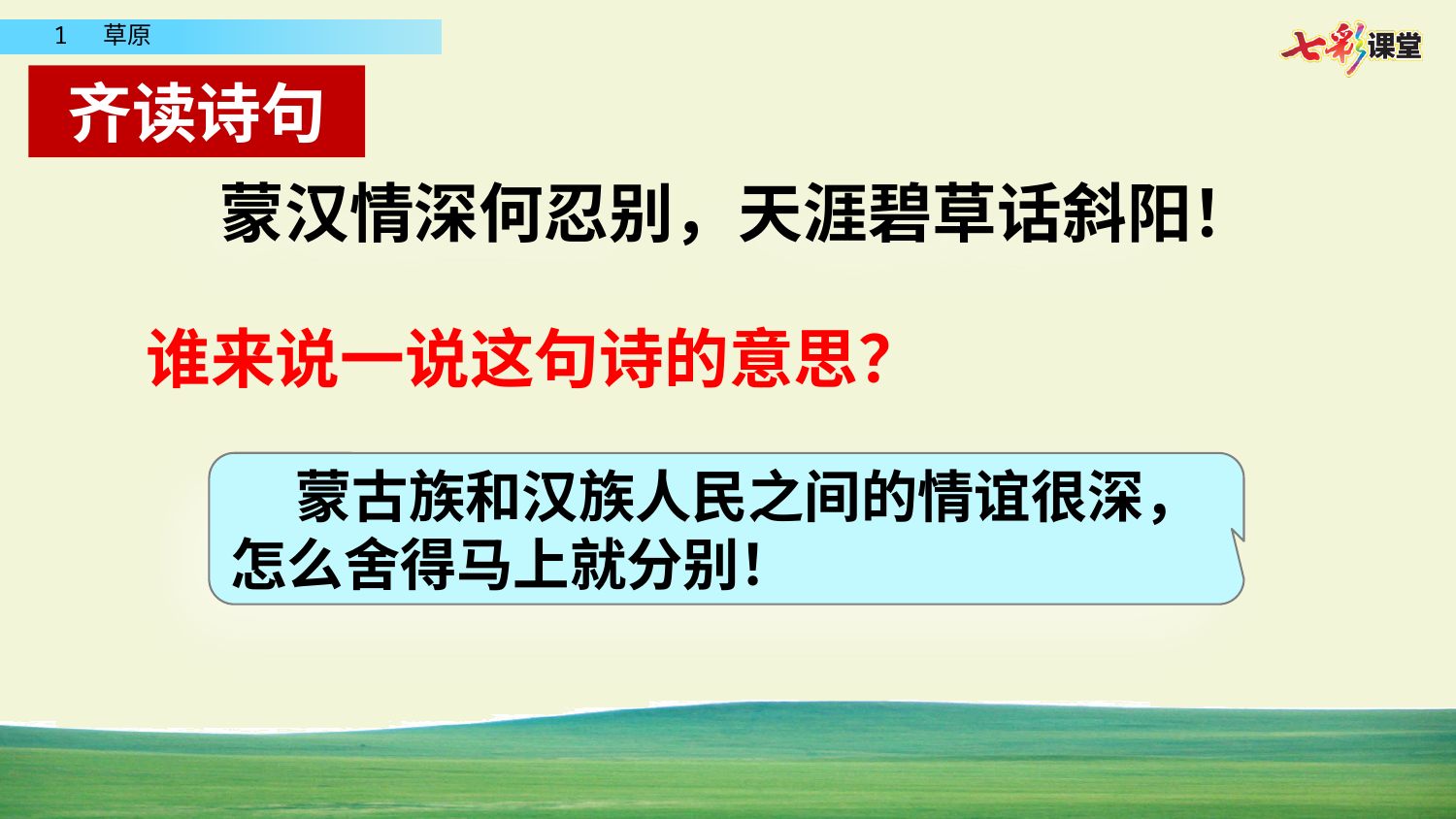

齐读诗句
蒙汉情深何忍别，天涯碧草话斜阳！
谁来说一说这句诗的意思？
    蒙古族和汉族人民之间的情谊很深，怎么舍得马上就分别！